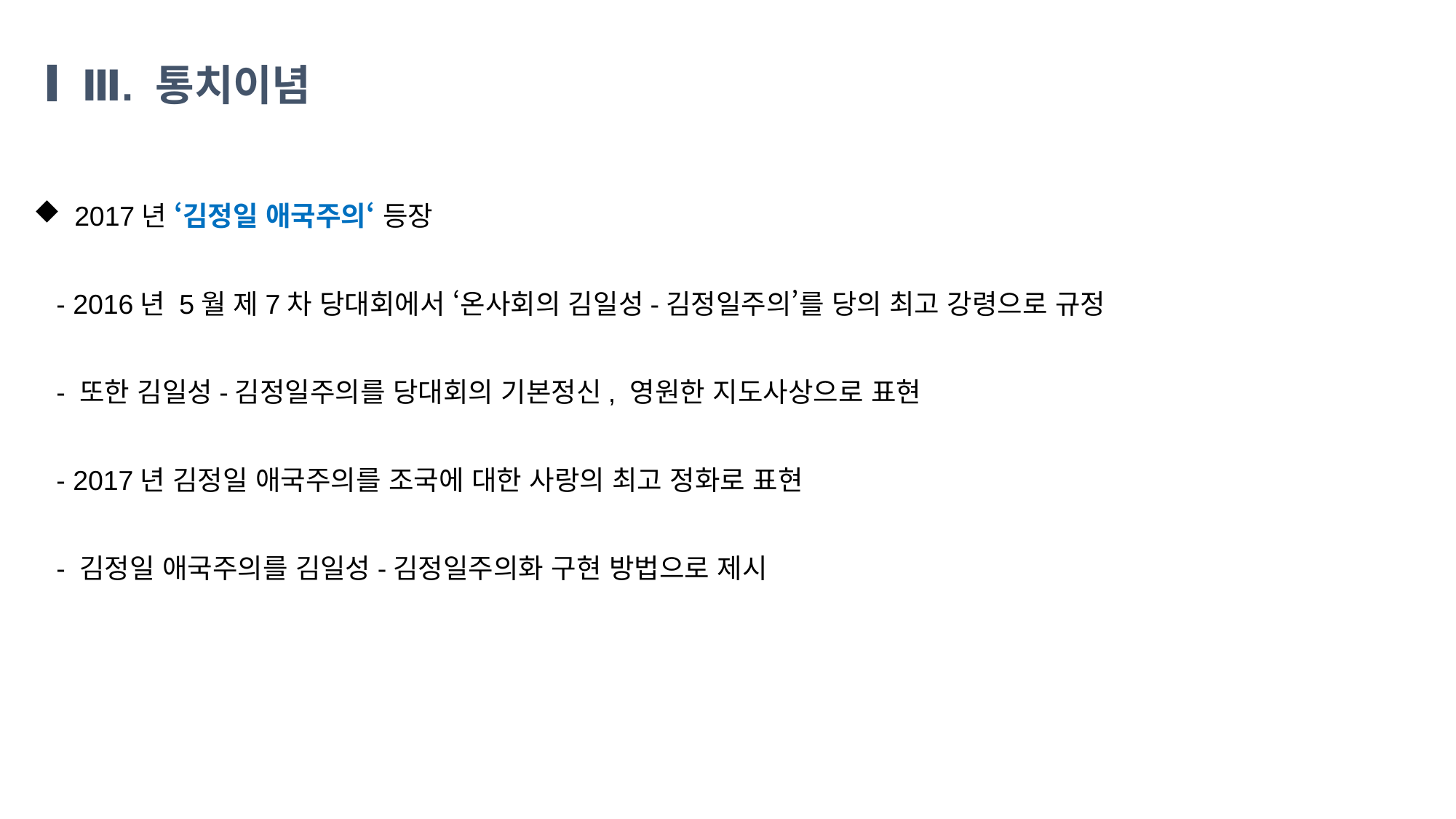

Ⅲ. 통치이념

2017년 ‘김정일 애국주의‘ 등장
   - 2016년 5월 제7차 당대회에서 ‘온사회의 김일성-김정일주의’를 당의 최고 강령으로 규정
   - 또한 김일성-김정일주의를 당대회의 기본정신, 영원한 지도사상으로 표현
   - 2017년 김정일 애국주의를 조국에 대한 사랑의 최고 정화로 표현
   - 김정일 애국주의를 김일성-김정일주의화 구현 방법으로 제시